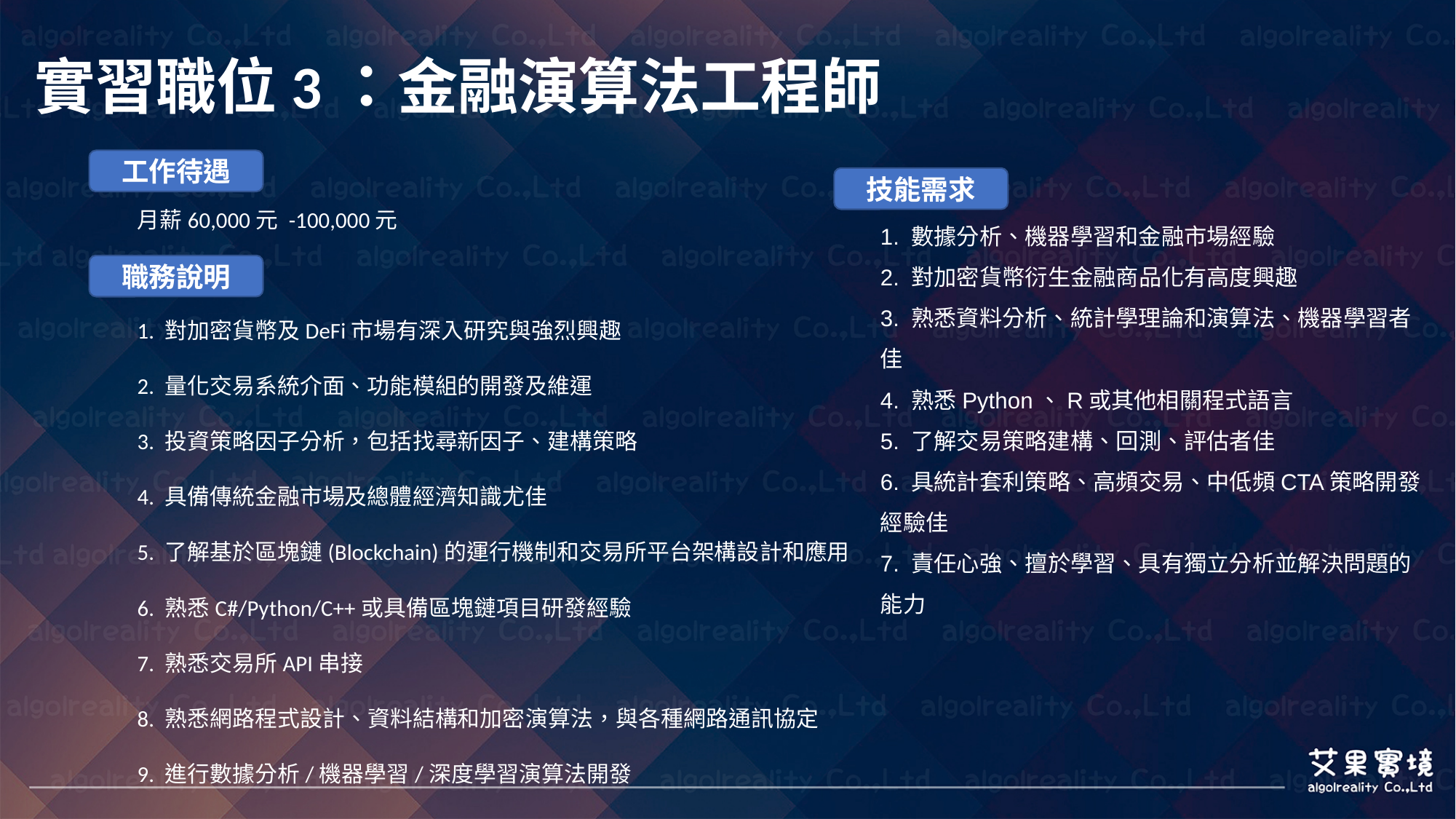

# 實習職位3：金融演算法工程師
工作待遇
技能需求
月薪60,000元 -100,000元

1. 對加密貨幣及DeFi市場有深入研究與強烈興趣
2. 量化交易系統介面、功能模組的開發及維運
3. 投資策略因子分析，包括找尋新因子、建構策略
4. 具備傳統金融市場及總體經濟知識尤佳
5. 了解基於區塊鏈(Blockchain)的運行機制和交易所平台架構設計和應用
6. 熟悉C#/Python/C++或具備區塊鏈項目研發經驗
7. 熟悉交易所API串接
8. 熟悉網路程式設計、資料結構和加密演算法，與各種網路通訊協定
9. 進行數據分析/機器學習/深度學習演算法開發

1. 數據分析、機器學習和金融市場經驗
2. 對加密貨幣衍生金融商品化有高度興趣
3. 熟悉資料分析、統計學理論和演算法、機器學習者佳
4. 熟悉Python、R或其他相關程式語言
5. 了解交易策略建構、回測、評估者佳
6. 具統計套利策略、高頻交易、中低頻CTA策略開發經驗佳
7. 責任心強、擅於學習、具有獨立分析並解決問題的能力
職務說明